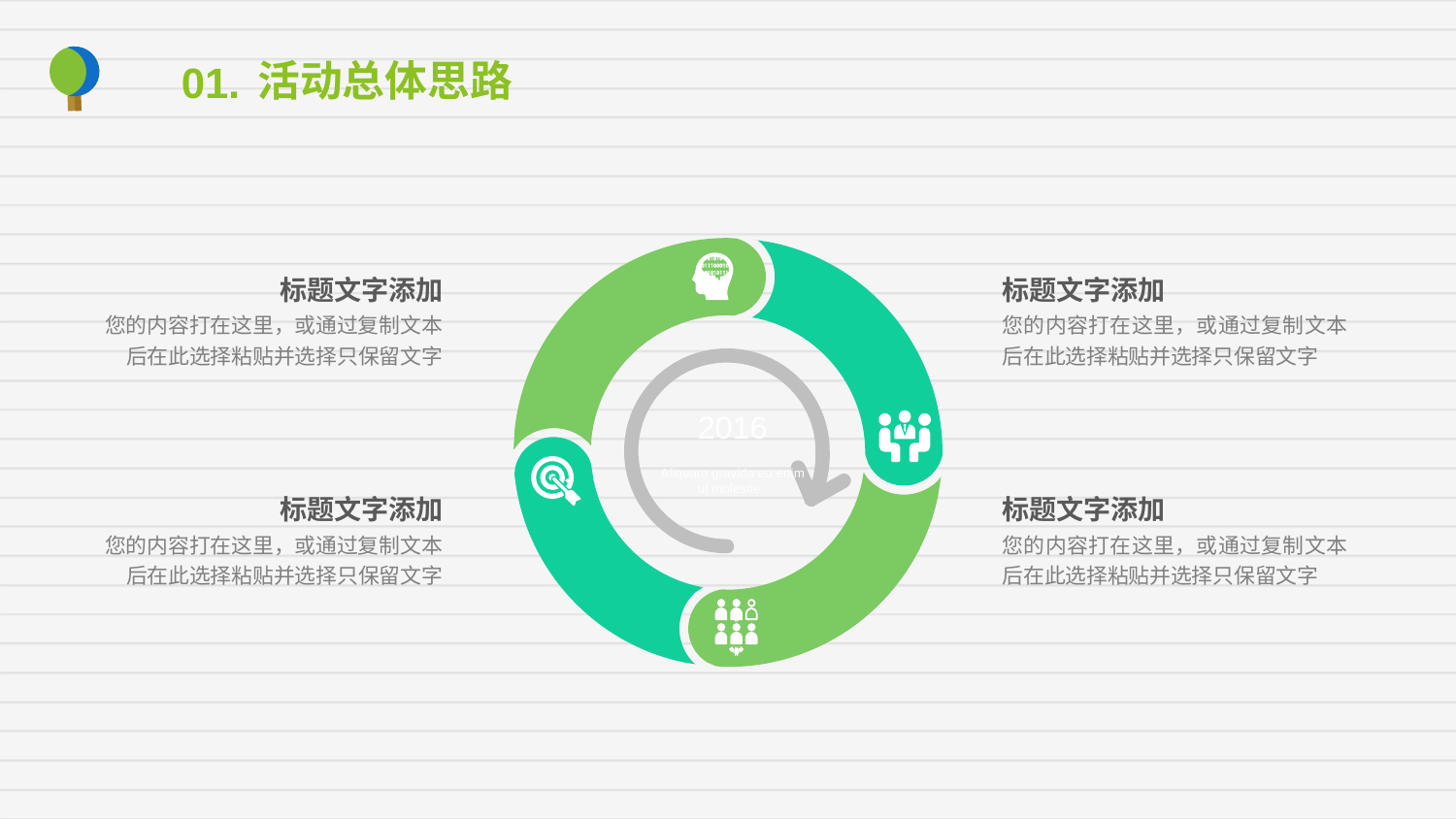

活动总体思路
01.

2016
Aliquam gravida eu enim ut molestie.

标题文字添加
您的内容打在这里，或通过复制文本后在此选择粘贴并选择只保留文字
标题文字添加
您的内容打在这里，或通过复制文本后在此选择粘贴并选择只保留文字
标题文字添加
您的内容打在这里，或通过复制文本后在此选择粘贴并选择只保留文字
标题文字添加
您的内容打在这里，或通过复制文本后在此选择粘贴并选择只保留文字